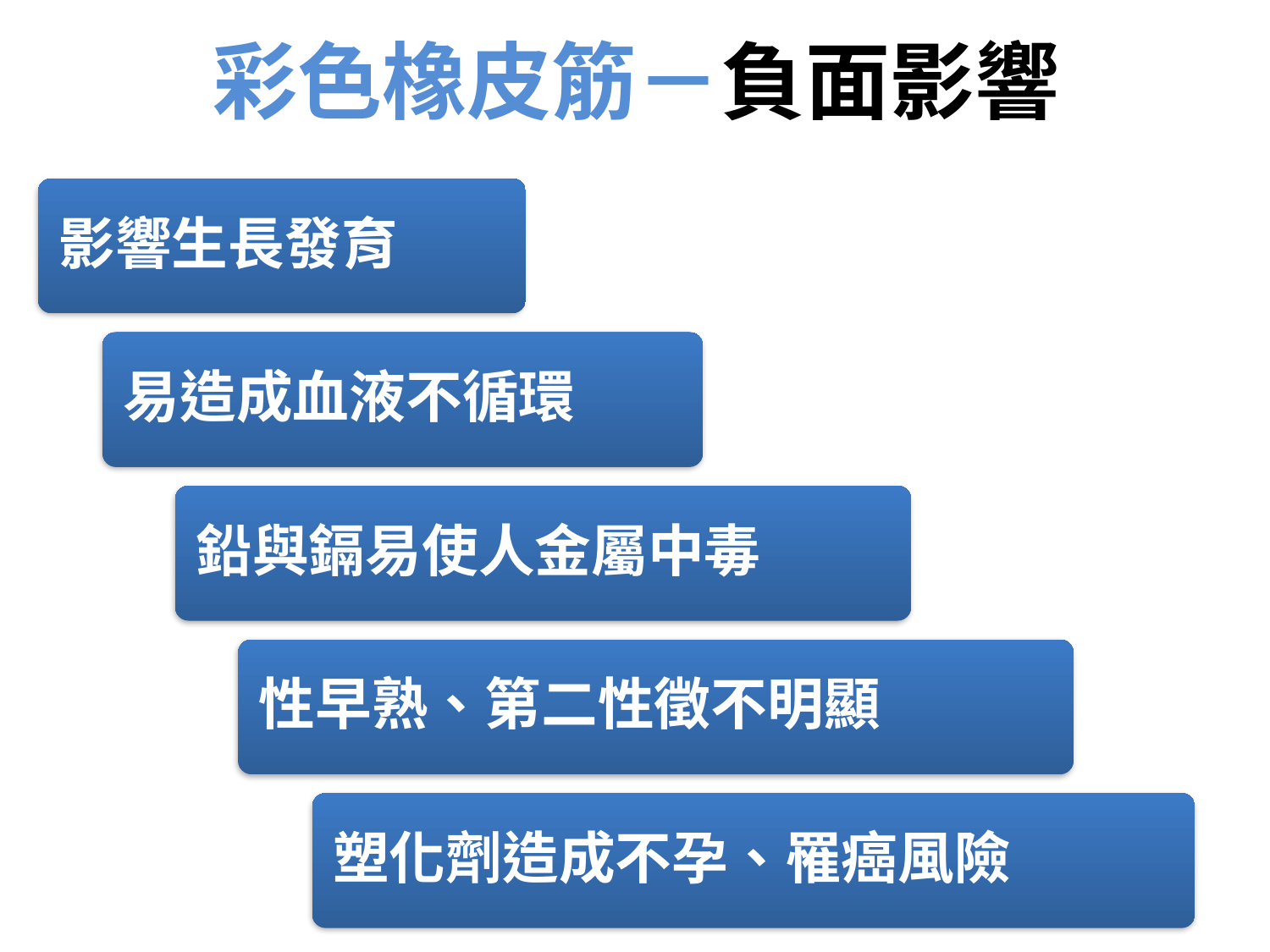

# 彩色橡皮筋－負面影響
影響生長發育
易造成血液不循環
鉛與鎘易使人金屬中毒
性早熟、第二性徵不明顯
塑化劑造成不孕、罹癌風險